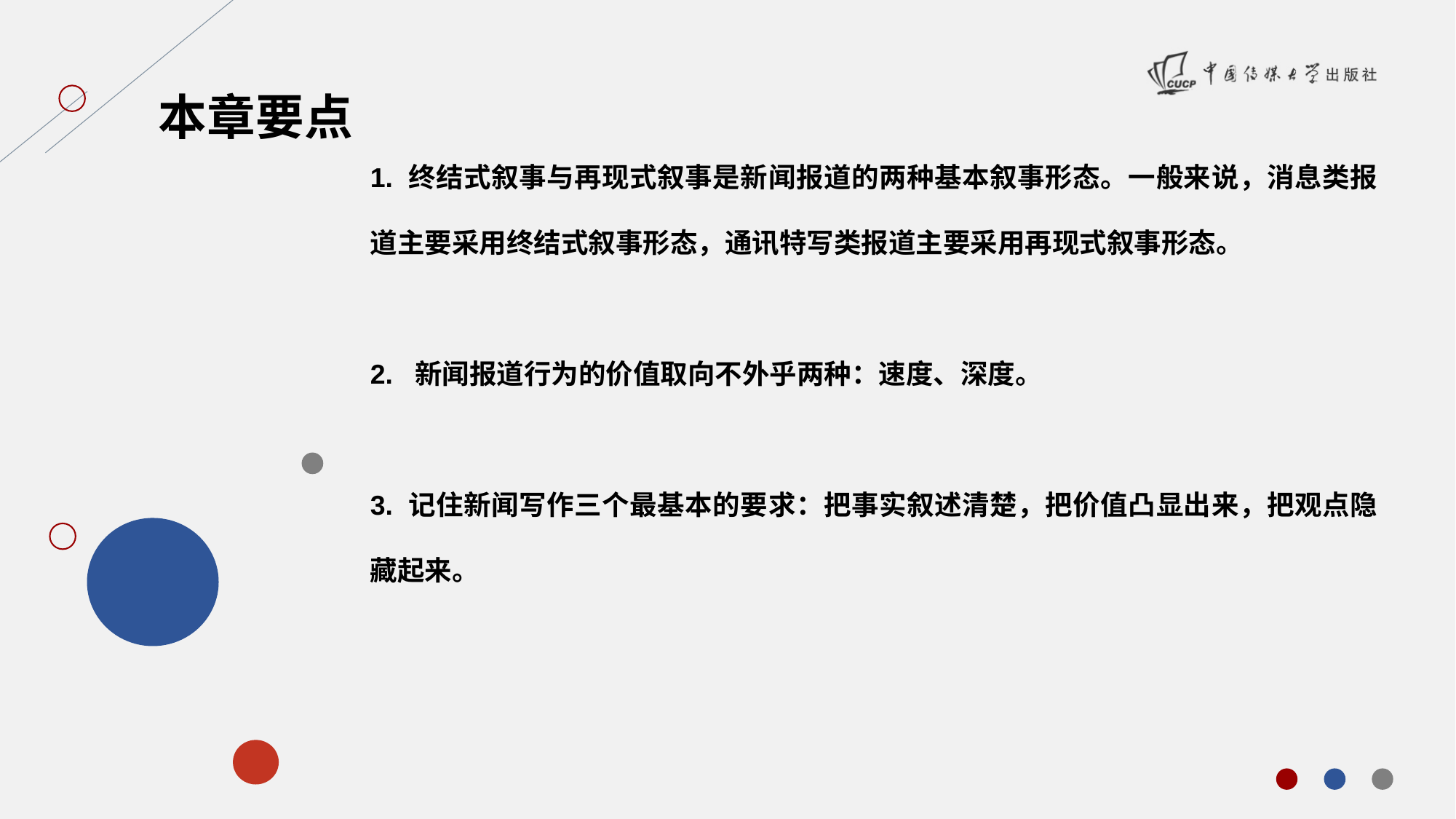

本章要点

1. 终结式叙事与再现式叙事是新闻报道的两种基本叙事形态。一般来说，消息类报道主要采用终结式叙事形态，通讯特写类报道主要采用再现式叙事形态。

2.  新闻报道行为的价值取向不外乎两种：速度、深度。

3. 记住新闻写作三个最基本的要求：把事实叙述清楚，把价值凸显出来，把观点隐藏起来。